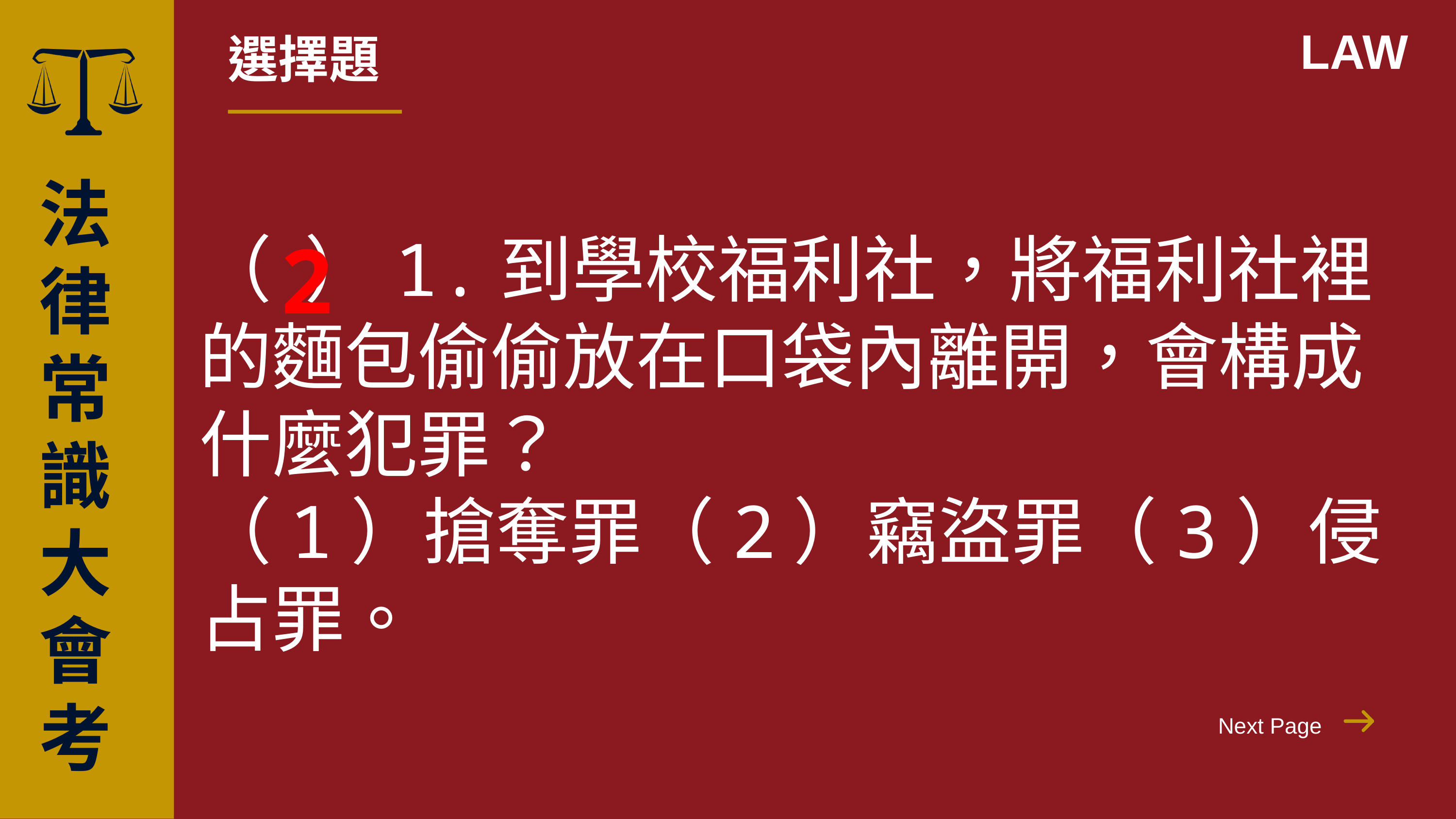

選擇題

LAW

（  ）1.到學校福利社，將福利社裡的麵包偷偷放在口袋內離開，會構成什麼犯罪？
（1）搶奪罪（2）竊盜罪（3）侵占罪。
法律常識
大會考
2
Next Page